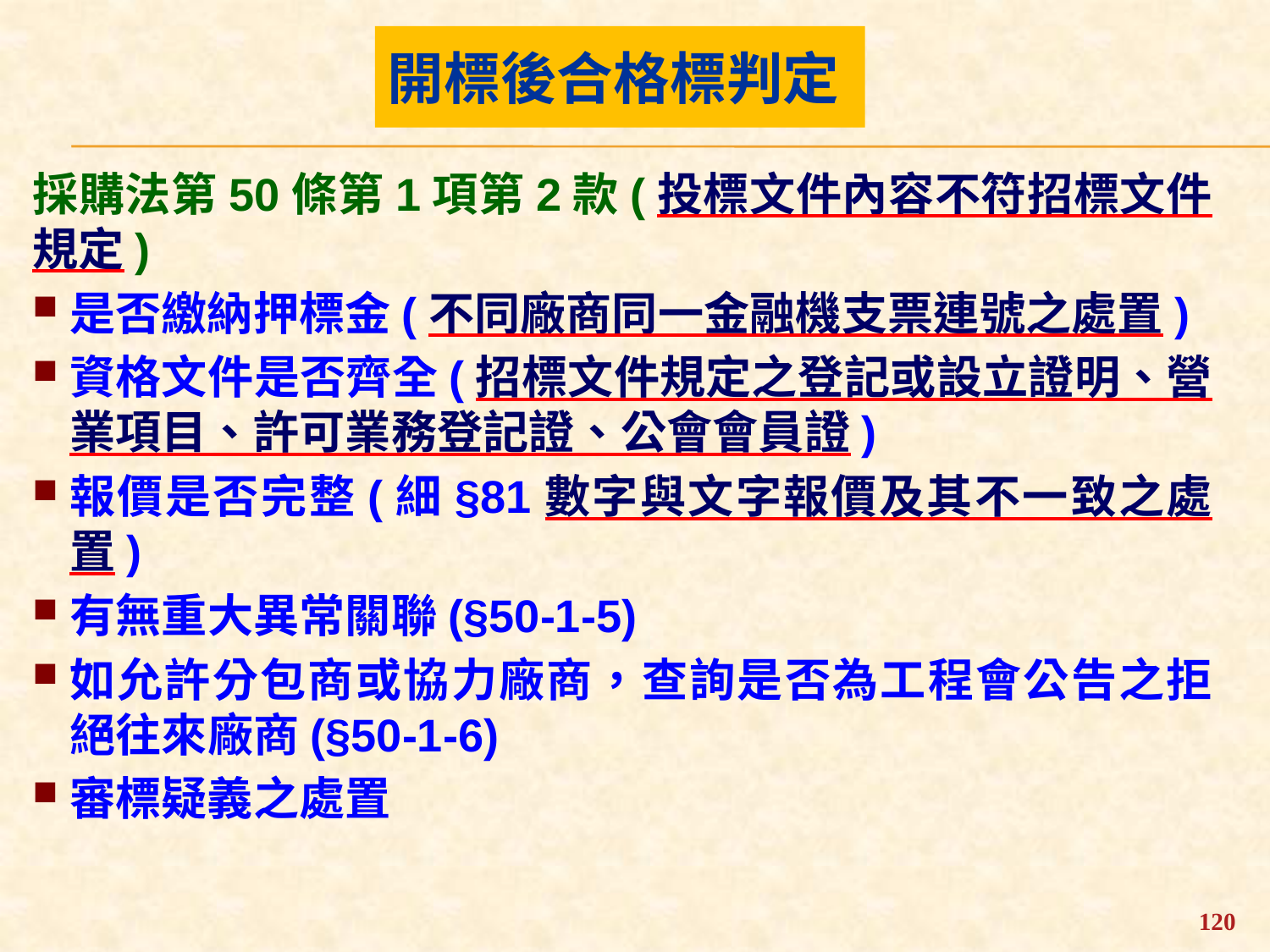

開標後合格標判定
採購法第50條第1項第2款(投標文件內容不符招標文件規定)
是否繳納押標金(不同廠商同一金融機支票連號之處置)
資格文件是否齊全(招標文件規定之登記或設立證明、營業項目、許可業務登記證、公會會員證)
報價是否完整(細§81數字與文字報價及其不一致之處置)
有無重大異常關聯(§50-1-5)
如允許分包商或協力廠商，查詢是否為工程會公告之拒絕往來廠商(§50-1-6)
審標疑義之處置

120